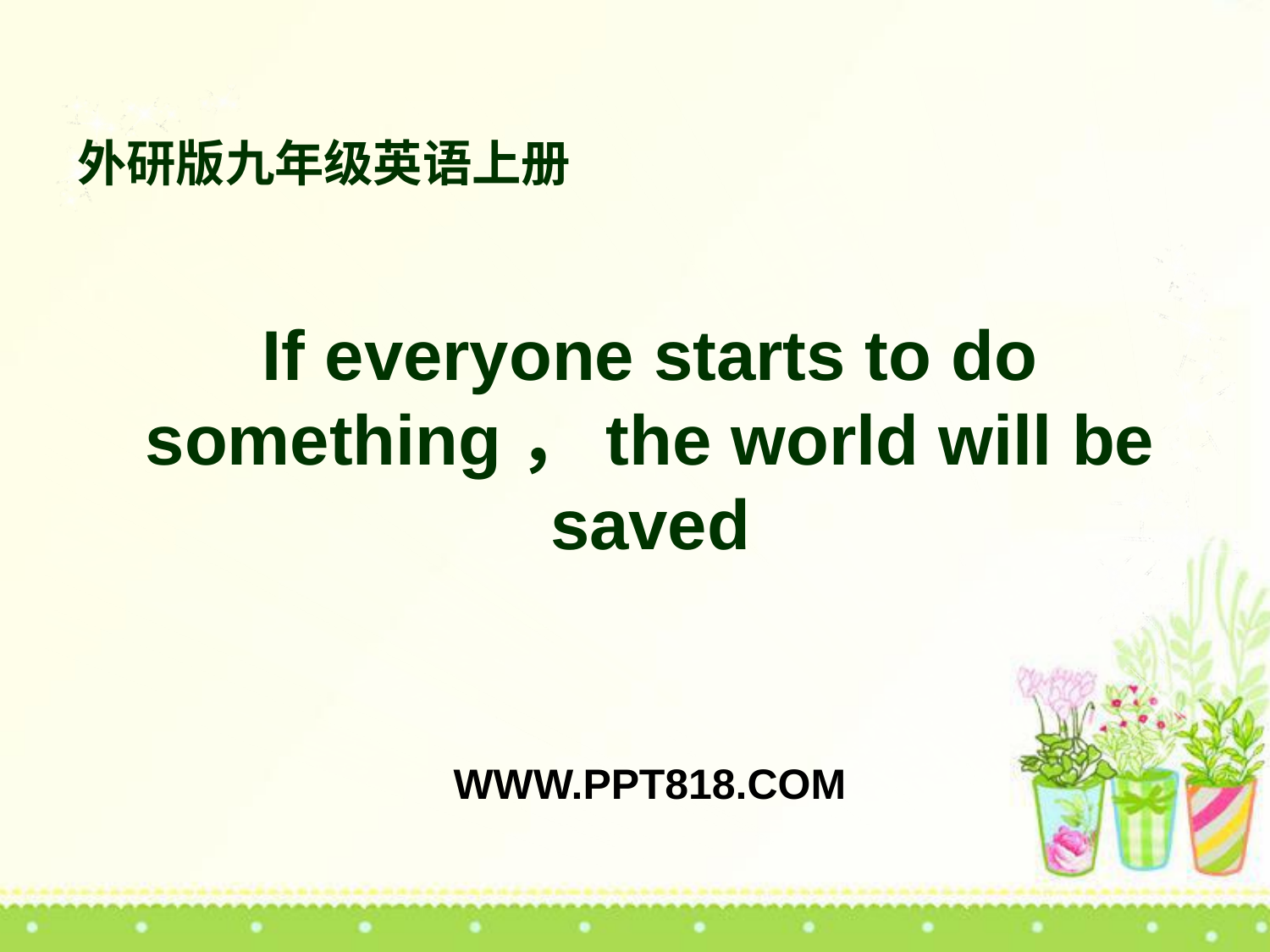

外研版九年级英语上册
If everyone starts to do something，the world will be saved
WWW.PPT818.COM